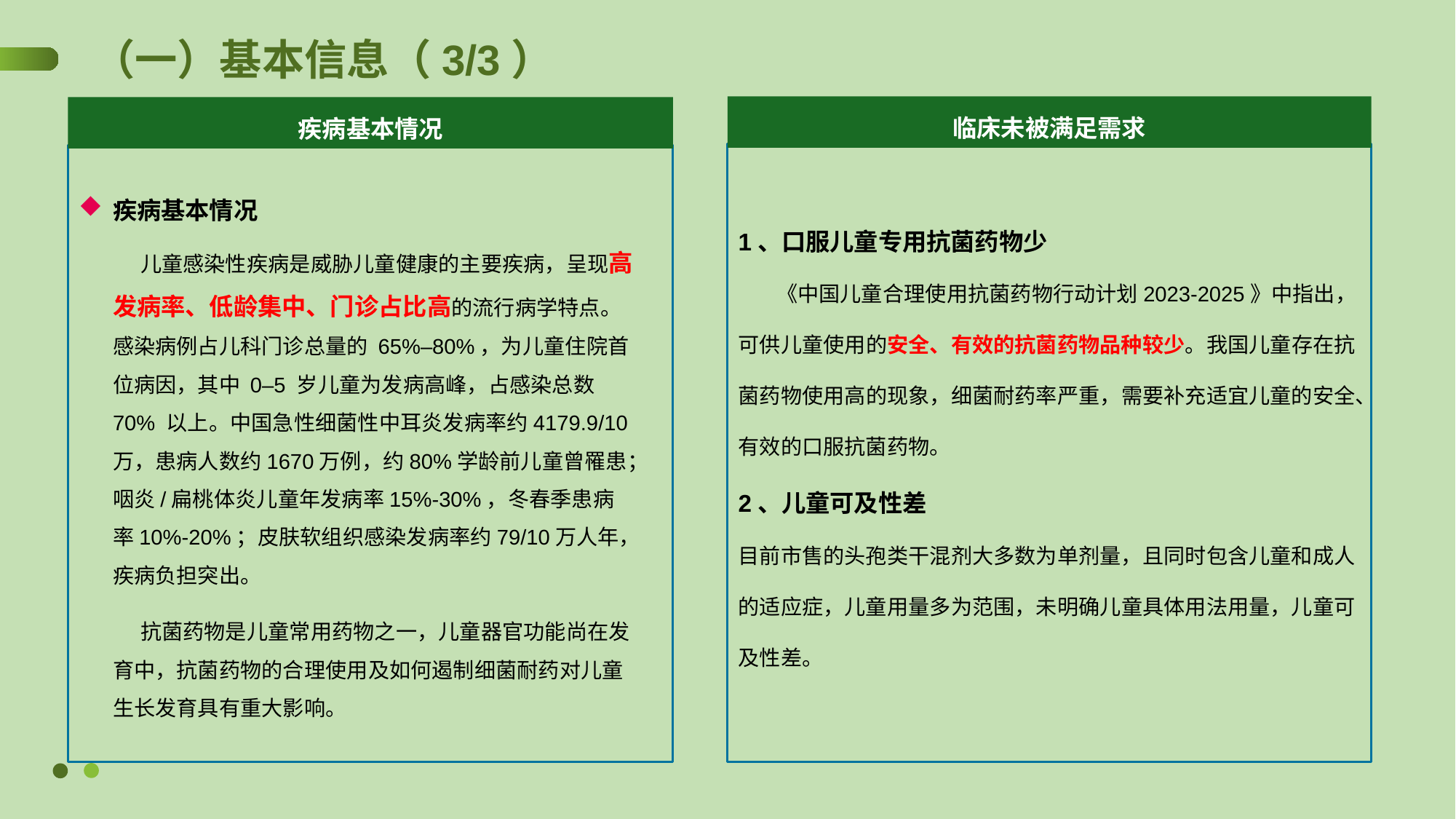

（一）基本信息（3/3）

临床未被满足需求
疾病基本情况

疾病基本情况
            儿童感染性疾病是威胁儿童健康的主要疾病，呈现高发病率、低龄集中、门诊占比高的流行病学特点。感染病例占儿科门诊总量的 65%–80%，为儿童住院首位病因，其中 0–5 岁儿童为发病高峰，占感染总数 70% 以上。中国急性细菌性中耳炎发病率约4179.9/10万，患病人数约1670万例，约80%学龄前儿童曾罹患；咽炎/扁桃体炎儿童年发病率15%-30%，冬春季患病率10%-20%；皮肤软组织感染发病率约79/10万人年，疾病负担突出。
            抗菌药物是儿童常用药物之一，儿童器官功能尚在发育中，抗菌药物的合理使用及如何遏制细菌耐药对儿童生长发育具有重大影响。
1、口服儿童专用抗菌药物少
       《中国儿童合理使用抗菌药物行动计划2023-2025》中指出，可供儿童使用的安全、有效的抗菌药物品种较少。我国儿童存在抗菌药物使用高的现象，细菌耐药率严重，需要补充适宜儿童的安全、有效的口服抗菌药物。
2、儿童可及性差
目前市售的头孢类干混剂大多数为单剂量，且同时包含儿童和成人的适应症，儿童用量多为范围，未明确儿童具体用法用量，儿童可及性差。